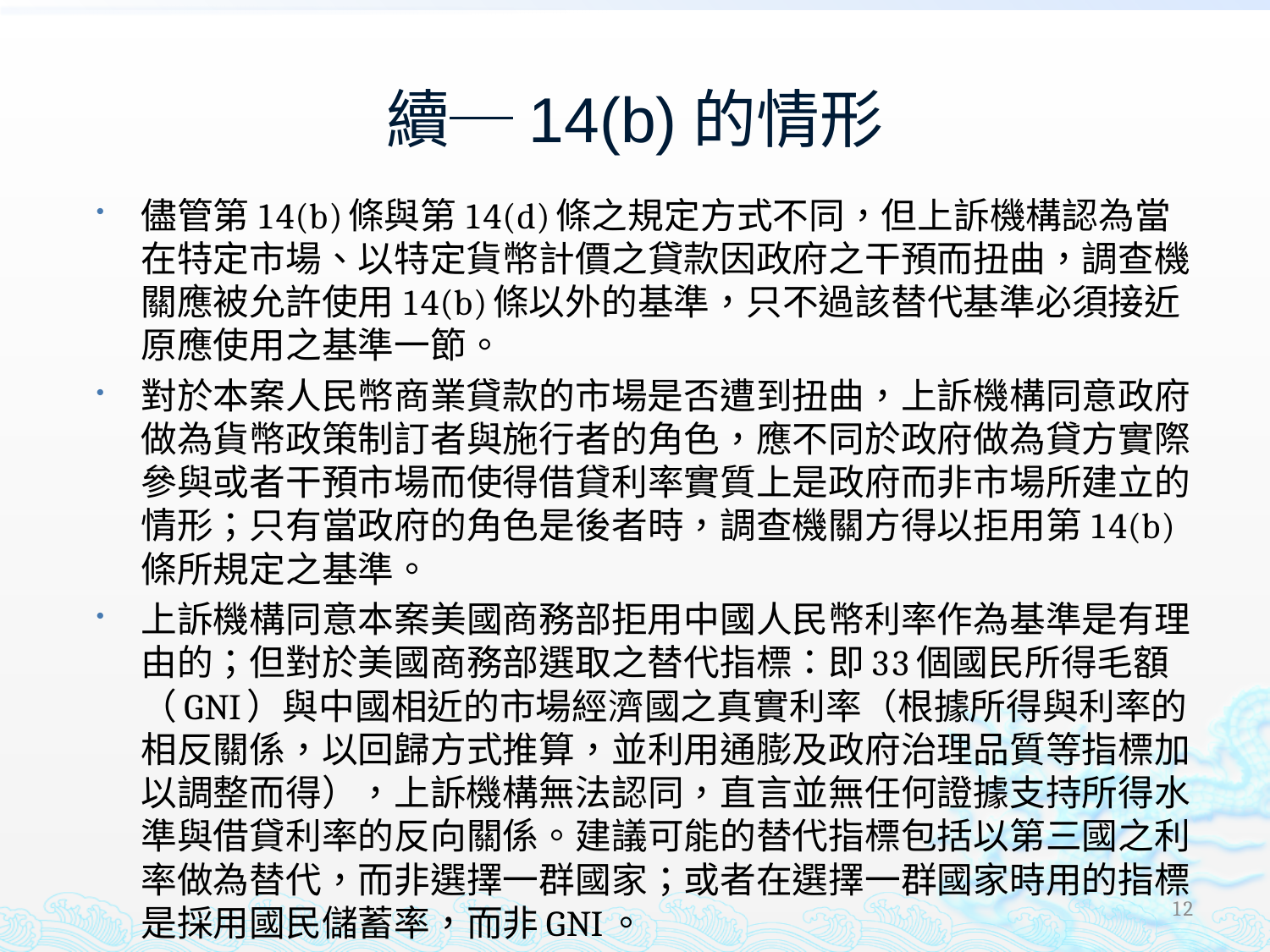

# 續─14(b)的情形
儘管第14(b)條與第14(d)條之規定方式不同，但上訴機構認為當在特定市場、以特定貨幣計價之貸款因政府之干預而扭曲，調查機關應被允許使用14(b)條以外的基準，只不過該替代基準必須接近原應使用之基準一節。
對於本案人民幣商業貸款的市場是否遭到扭曲，上訴機構同意政府做為貨幣政策制訂者與施行者的角色，應不同於政府做為貸方實際參與或者干預市場而使得借貸利率實質上是政府而非市場所建立的情形；只有當政府的角色是後者時，調查機關方得以拒用第14(b)條所規定之基準。
上訴機構同意本案美國商務部拒用中國人民幣利率作為基準是有理由的；但對於美國商務部選取之替代指標：即33個國民所得毛額（GNI）與中國相近的市場經濟國之真實利率（根據所得與利率的相反關係，以回歸方式推算，並利用通膨及政府治理品質等指標加以調整而得），上訴機構無法認同，直言並無任何證據支持所得水準與借貸利率的反向關係。建議可能的替代指標包括以第三國之利率做為替代，而非選擇一群國家；或者在選擇一群國家時用的指標是採用國民儲蓄率，而非GNI。

12